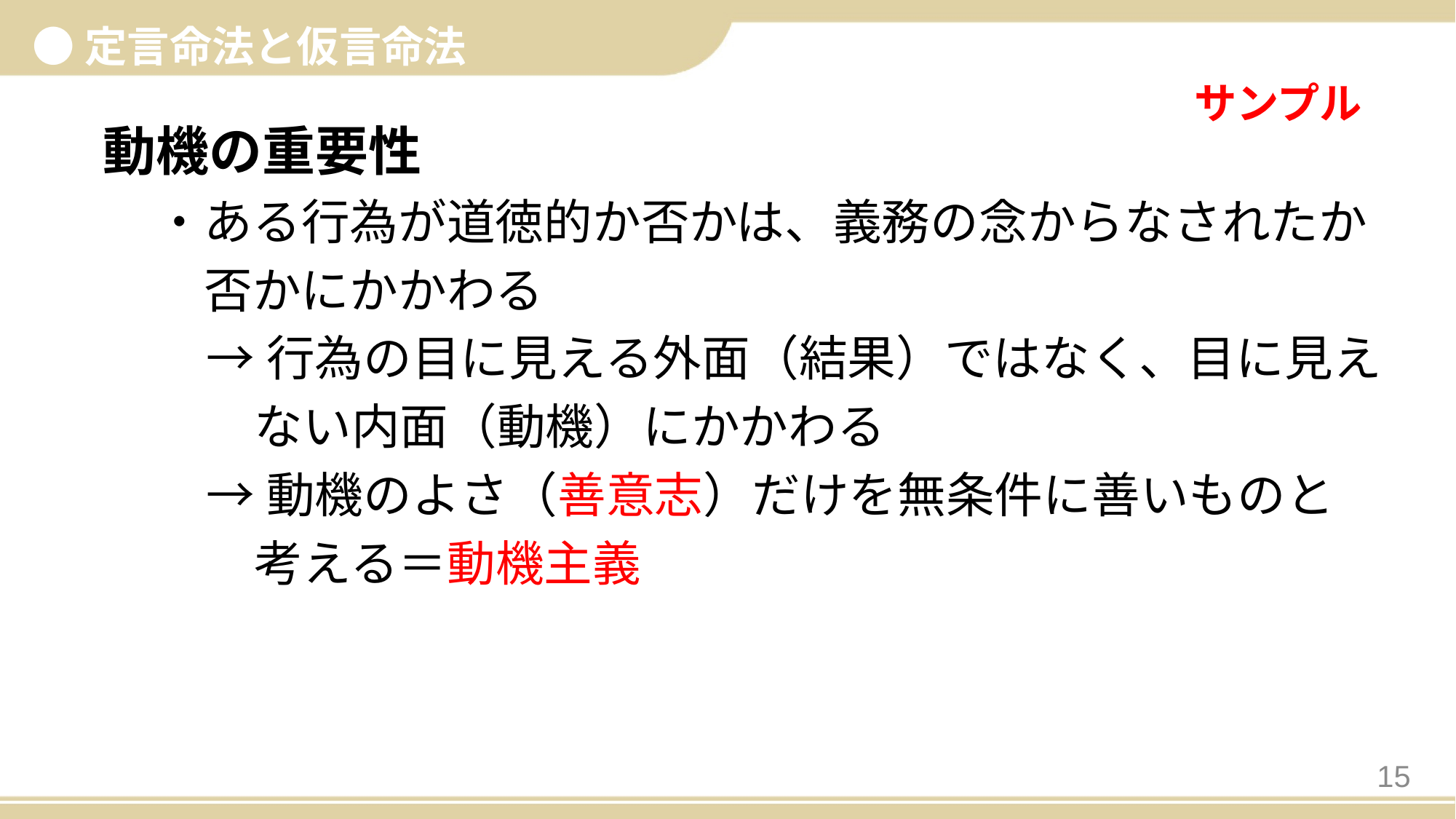

●定言命法と仮言命法
動機の重要性
・ある行為が道徳的か否かは、義務の念からなされたか否かにかかわる
→行為の目に見える外面（結果）ではなく、目に見えない内面（動機）にかかわる
→動機のよさ（善意志）だけを無条件に善いものと
考える＝動機主義